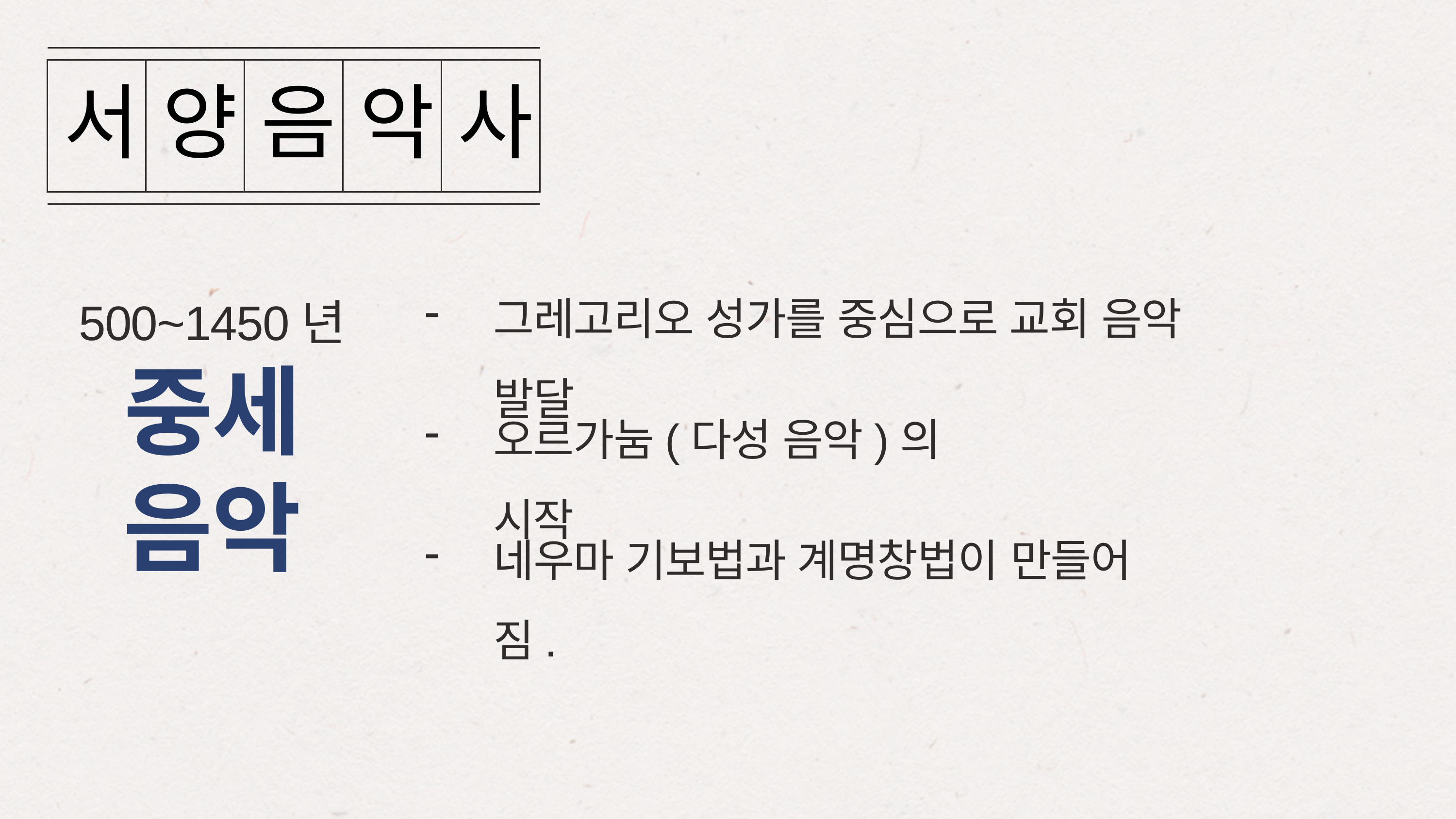

| 서 | 양 | 음 | 악 | 사 |
| --- | --- | --- | --- | --- |

그레고리오 성가를 중심으로 교회 음악 발달
500~1450년
중세 음악
오르가눔(다성 음악)의 시작
네우마 기보법과 계명창법이 만들어짐.